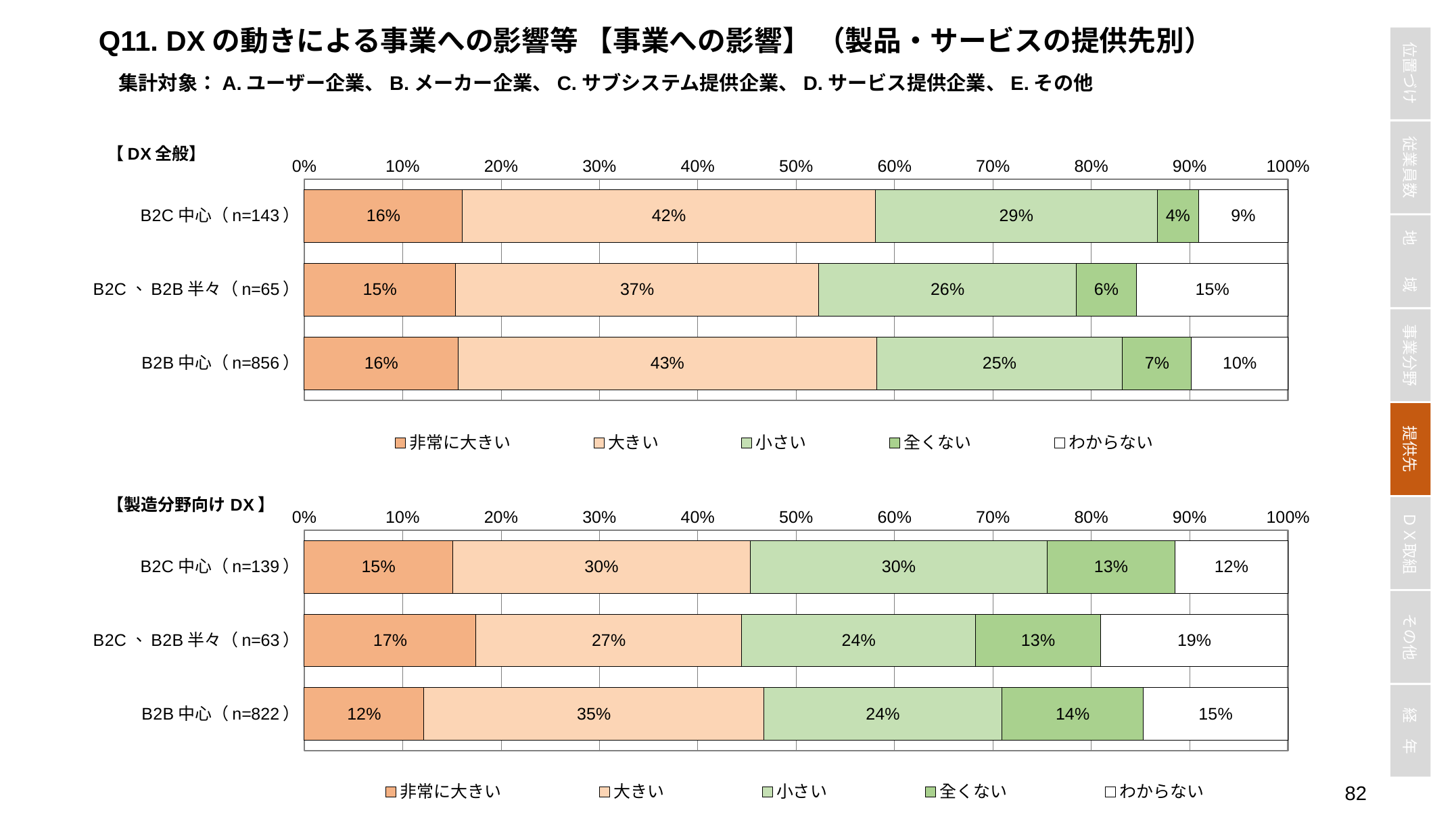

Q11. DXの動きによる事業への影響等 【事業への影響】 （製品・サービスの提供先別）
集計対象：A.ユーザー企業、B.メーカー企業、C.サブシステム提供企業、D.サービス提供企業、E.その他

### Chart

| Category | 非常に大きい | 大きい | 小さい | 全くない | わからない |
|---|---|---|---|---|---|
| B2C中心（n=143） | 0.16083916083916083 | 0.4195804195804196 | 0.2867132867132867 | 0.04195804195804196 | 0.09090909090909091 |
| B2C、B2B半々（n=65） | 0.15384615384615385 | 0.36923076923076925 | 0.26153846153846155 | 0.06153846153846154 | 0.15384615384615385 |
| B2B中心（n=856） | 0.15654205607476634 | 0.4252336448598131 | 0.25 | 0.07009345794392523 | 0.09813084112149532 |

### Chart

| Category | 非常に大きい | 大きい | 小さい | 全くない | わからない |
|---|---|---|---|---|---|
| B2C中心（n=139） | 0.1510791366906475 | 0.302158273381295 | 0.302158273381295 | 0.12949640287769784 | 0.11510791366906475 |
| B2C、B2B半々（n=63） | 0.1746031746031746 | 0.2698412698412698 | 0.23809523809523808 | 0.12698412698412698 | 0.19047619047619047 |
| B2B中心（n=822） | 0.12165450121654502 | 0.34549878345498786 | 0.24209245742092458 | 0.1435523114355231 | 0.14720194647201945 |
82